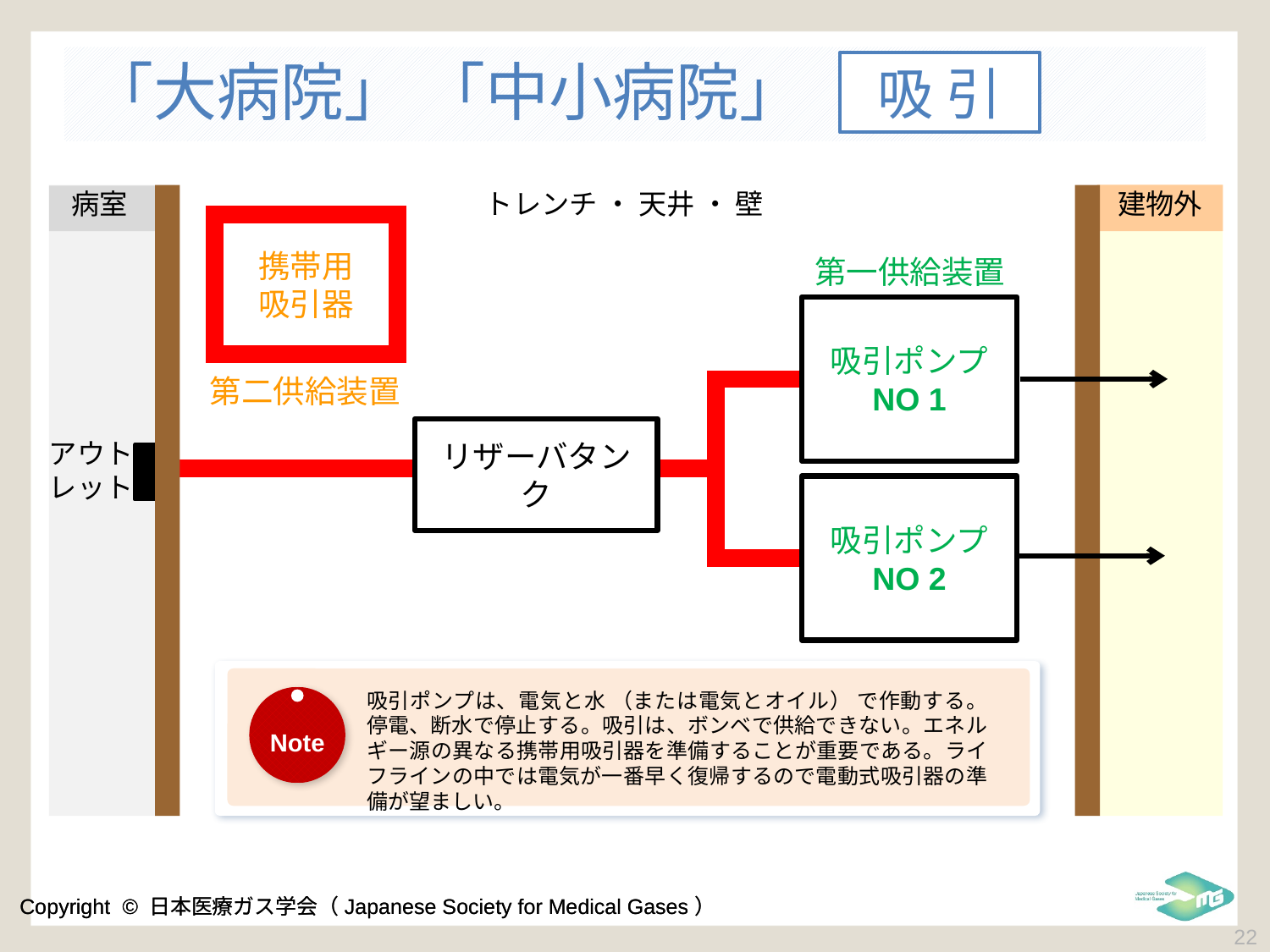

# 「大病院」 「中小病院」
吸 引
病室

トレンチ ・ 天井 ・ 壁
建物外

携帯用
吸引器
第二供給装置
第一供給装置
吸引ポンプ
NO 1
リザーバタンク

アウトレット

吸引ポンプ
NO 2

吸引ポンプは、電気と水 （または電気とオイル） で作動する。停電、断水で停止する。吸引は、ボンベで供給できない。エネルギー源の異なる携帯用吸引器を準備することが重要である。ライフラインの中では電気が一番早く復帰するので電動式吸引器の準備が望ましい。

Note
 22